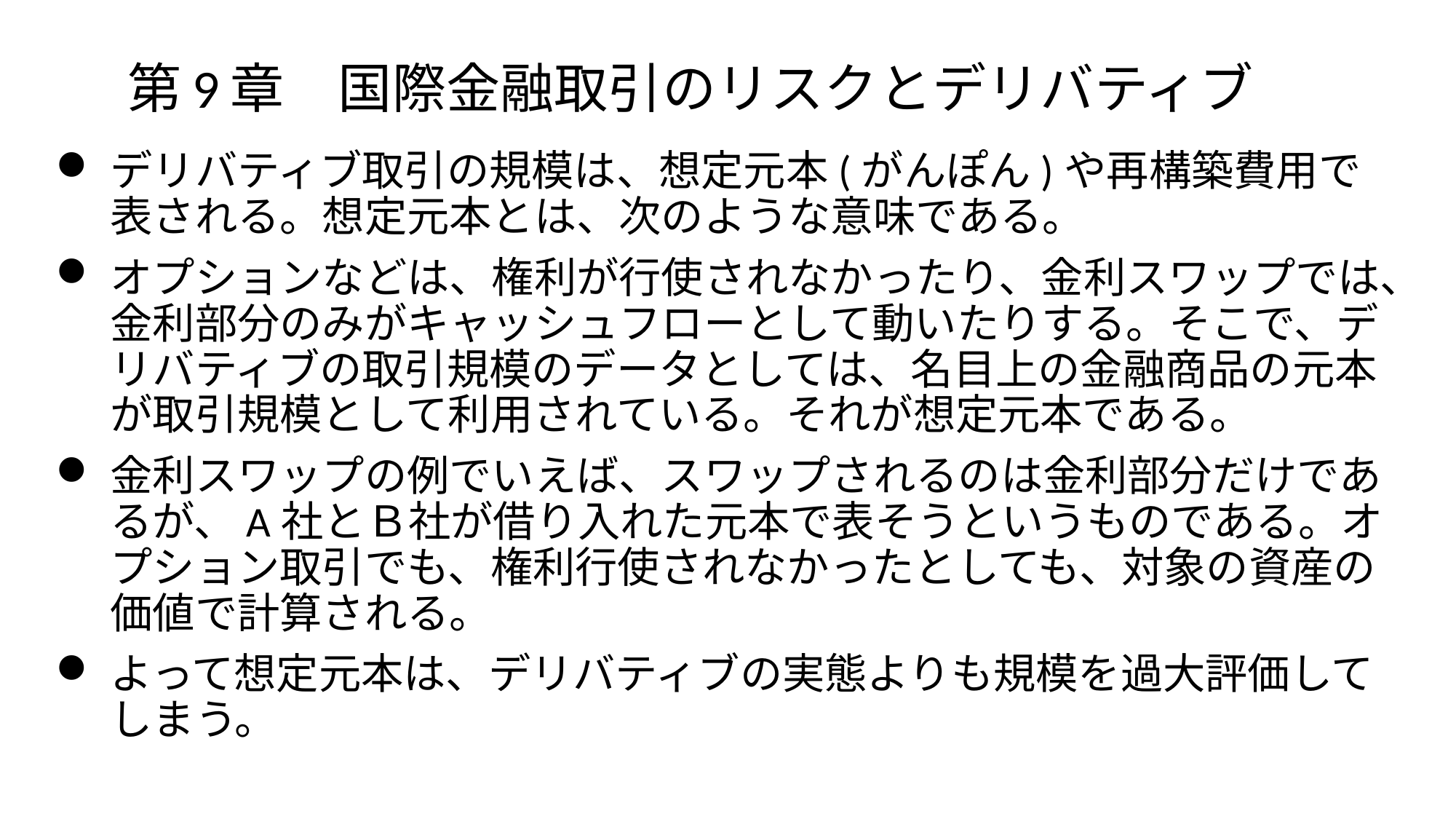

# 第9章　国際金融取引のリスクとデリバティブ
デリバティブ取引の規模は、想定元本(がんぽん)や再構築費用で表される。想定元本とは、次のような意味である。
オプションなどは、権利が行使されなかったり、金利スワップでは、金利部分のみがキャッシュフローとして動いたりする。そこで、デリバティブの取引規模のデータとしては、名目上の金融商品の元本が取引規模として利用されている。それが想定元本である。
金利スワップの例でいえば、スワップされるのは金利部分だけであるが、A社とＢ社が借り入れた元本で表そうというものである。オプション取引でも、権利行使されなかったとしても、対象の資産の価値で計算される。
よって想定元本は、デリバティブの実態よりも規模を過大評価してしまう。